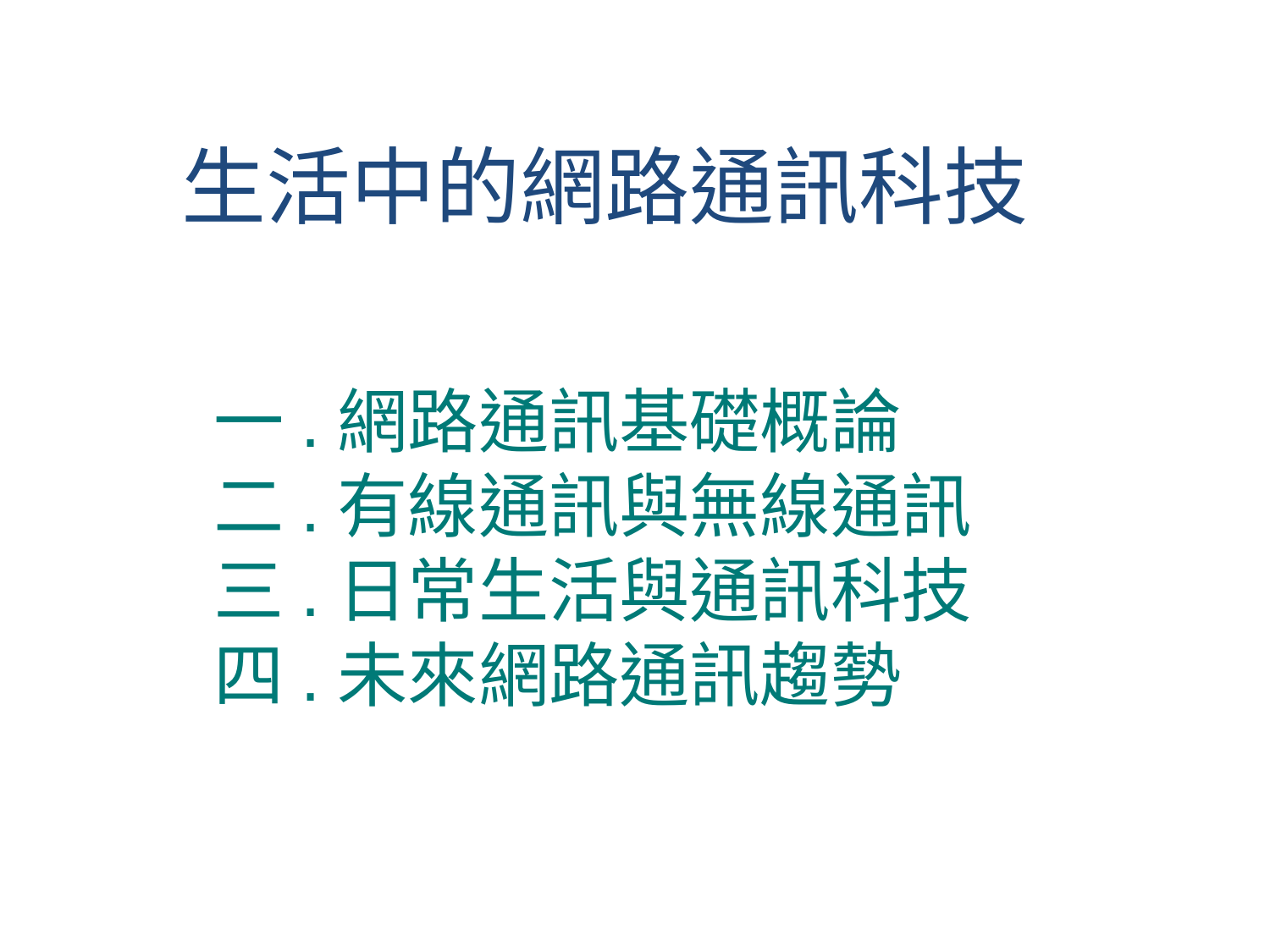

生活中的網路通訊科技

一.網路通訊基礎概論
二.有線通訊與無線通訊
三.日常生活與通訊科技
四.未來網路通訊趨勢